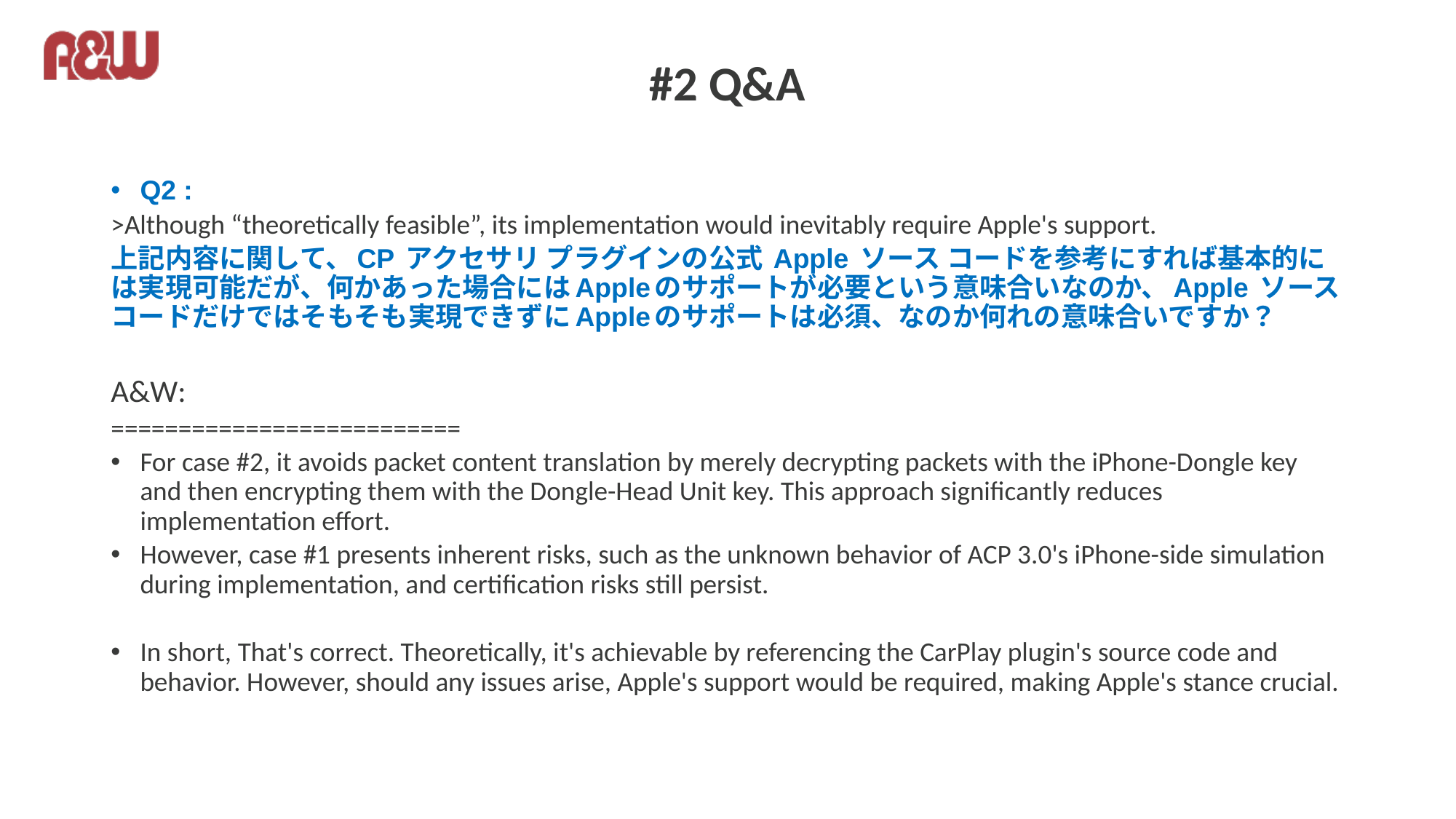

# #2 Q&A
Q2 :
>Although “theoretically feasible”, its implementation would inevitably require Apple's support.
上記内容に関して、CP アクセサリ プラグインの公式 Apple ソース コードを参考にすれば基本的には実現可能だが、何かあった場合にはAppleのサポートが必要という意味合いなのか、Apple ソース コードだけではそもそも実現できずにAppleのサポートは必須、なのか何れの意味合いですか？

A&W:
==========================
For case #2, it avoids packet content translation by merely decrypting packets with the iPhone-Dongle key and then encrypting them with the Dongle-Head Unit key. This approach significantly reduces implementation effort.
However, case #1 presents inherent risks, such as the unknown behavior of ACP 3.0's iPhone-side simulation during implementation, and certification risks still persist.

In short, That's correct. Theoretically, it's achievable by referencing the CarPlay plugin's source code and behavior. However, should any issues arise, Apple's support would be required, making Apple's stance crucial.